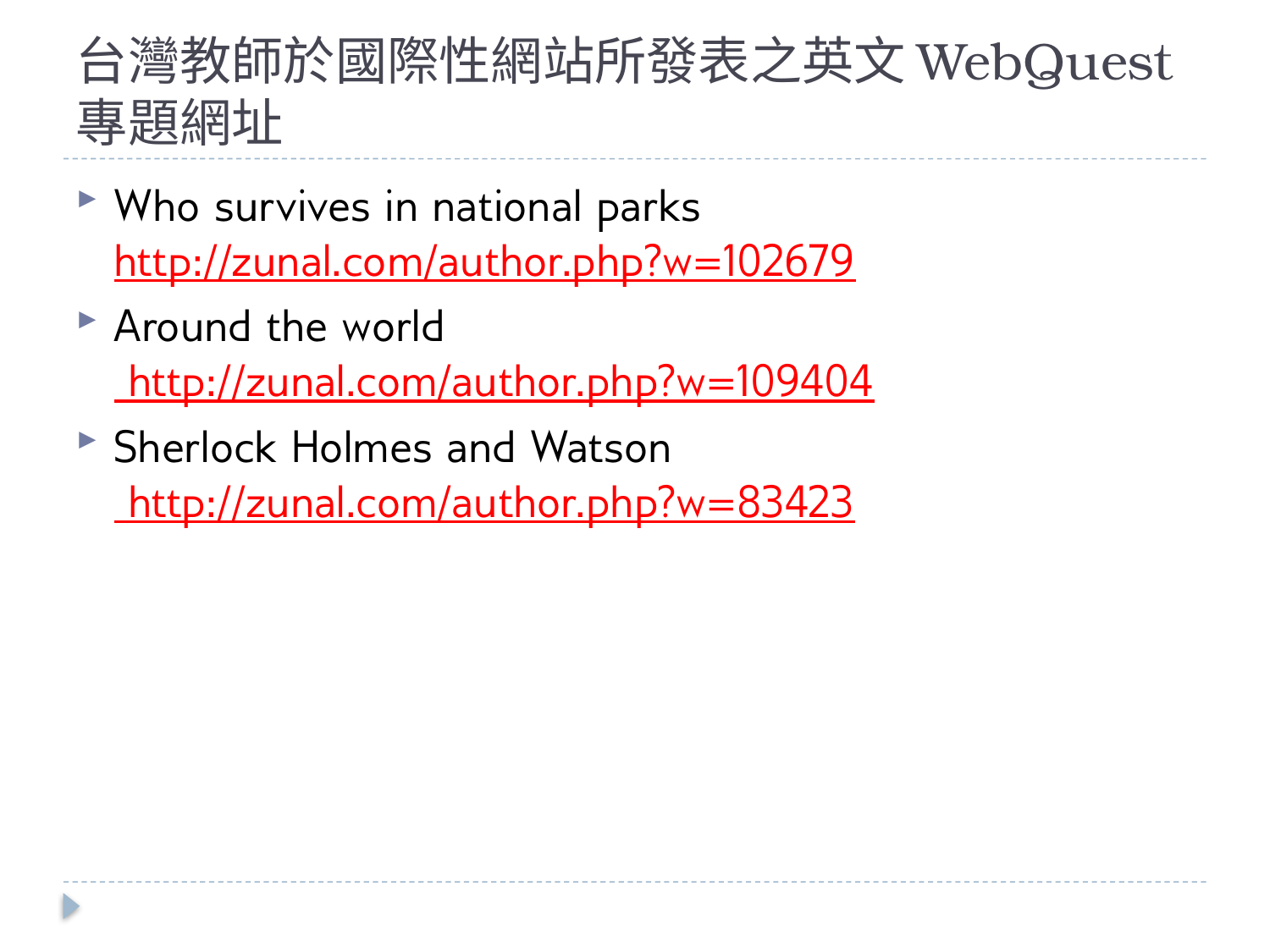

# 台灣教師於國際性網站所發表之英文WebQuest專題網址
Who survives in national parks 
http://zunal.com/author.php?w=102679
Around the world
 http://zunal.com/author.php?w=109404
Sherlock Holmes and Watson
 http://zunal.com/author.php?w=83423